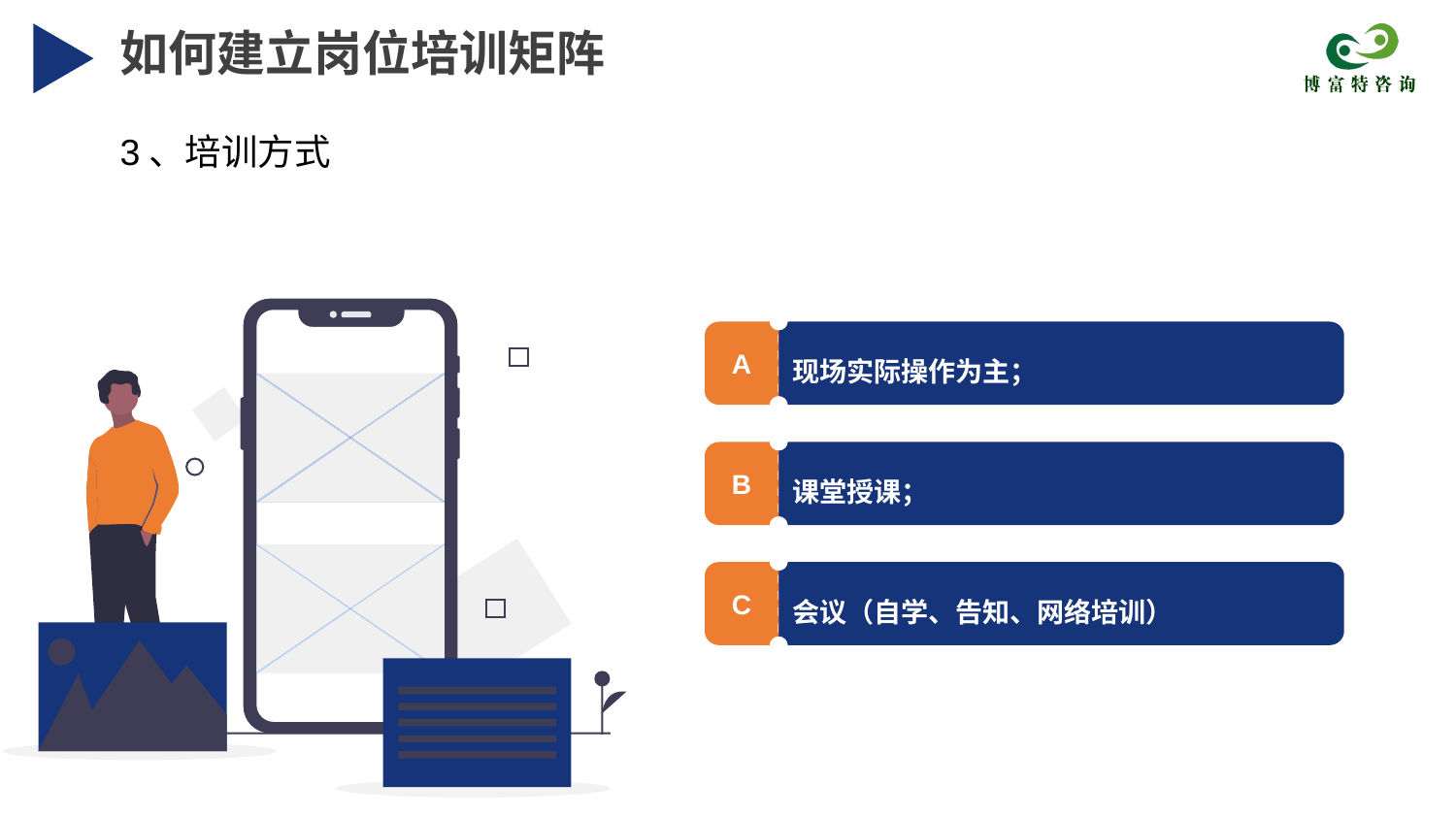

如何建立岗位培训矩阵
3、培训方式

A
现场实际操作为主；
B
课堂授课；
C
会议（自学、告知、网络培训）